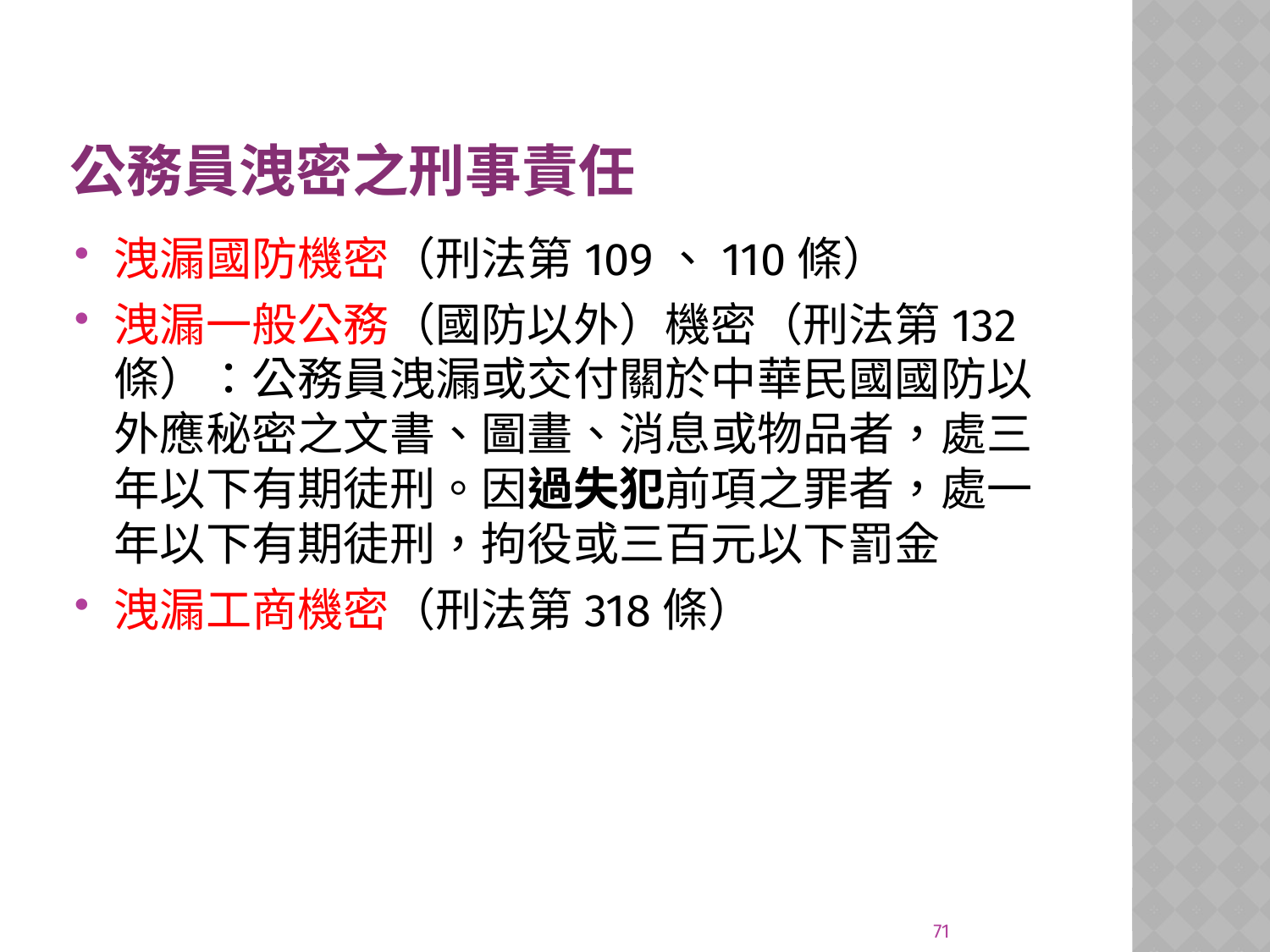

# 公務員洩密之刑事責任
洩漏國防機密（刑法第109、110條）
洩漏一般公務（國防以外）機密（刑法第132條）：公務員洩漏或交付關於中華民國國防以外應秘密之文書、圖畫、消息或物品者，處三年以下有期徒刑。因過失犯前項之罪者，處一年以下有期徒刑，拘役或三百元以下罰金
洩漏工商機密（刑法第318條）
71